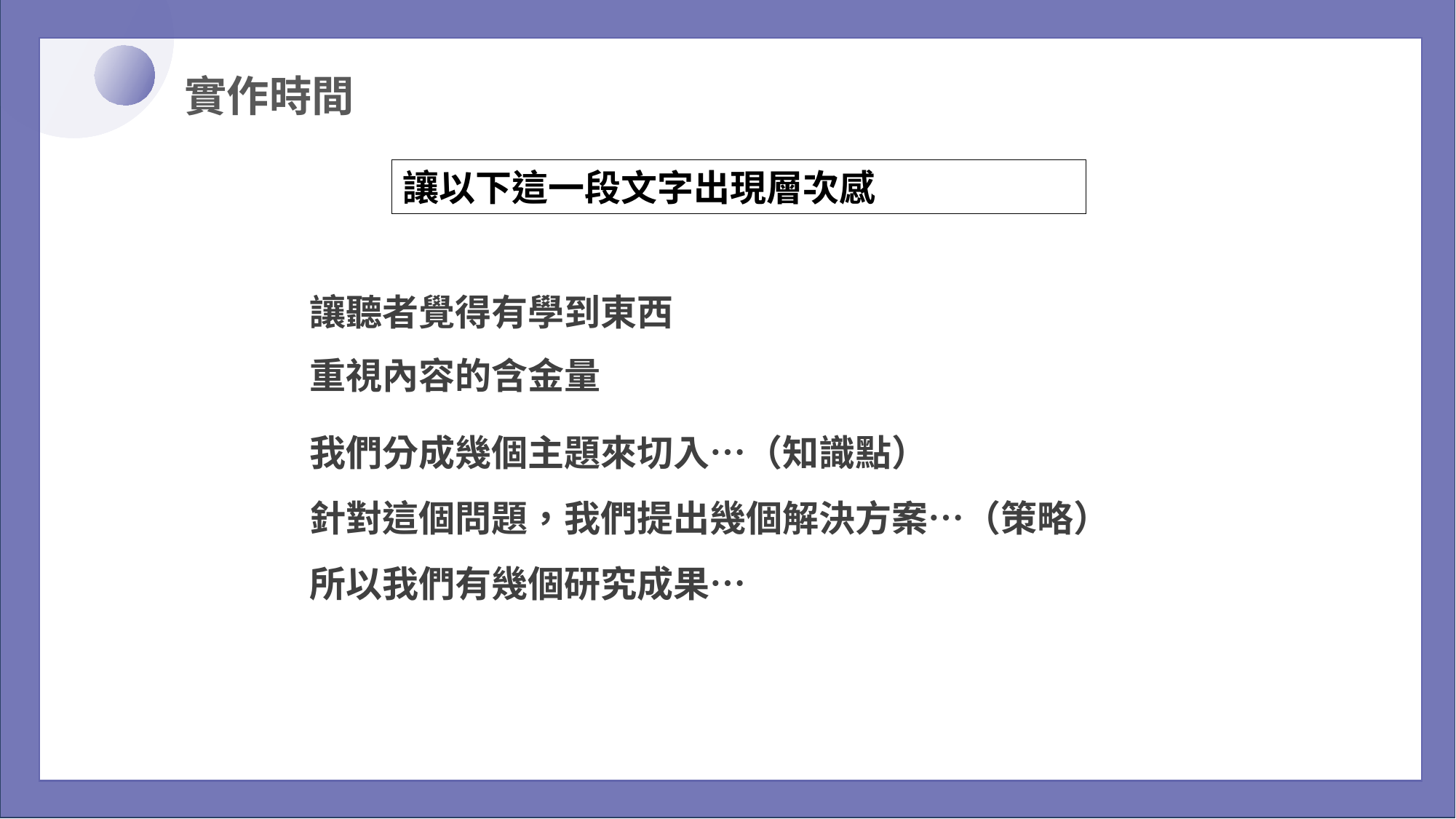

實作時間
讓以下這一段文字出現層次感
讓聽者覺得有學到東西
重視內容的含金量
我們分成幾個主題來切入…（知識點）
針對這個問題，我們提出幾個解決方案…（策略）
所以我們有幾個研究成果…